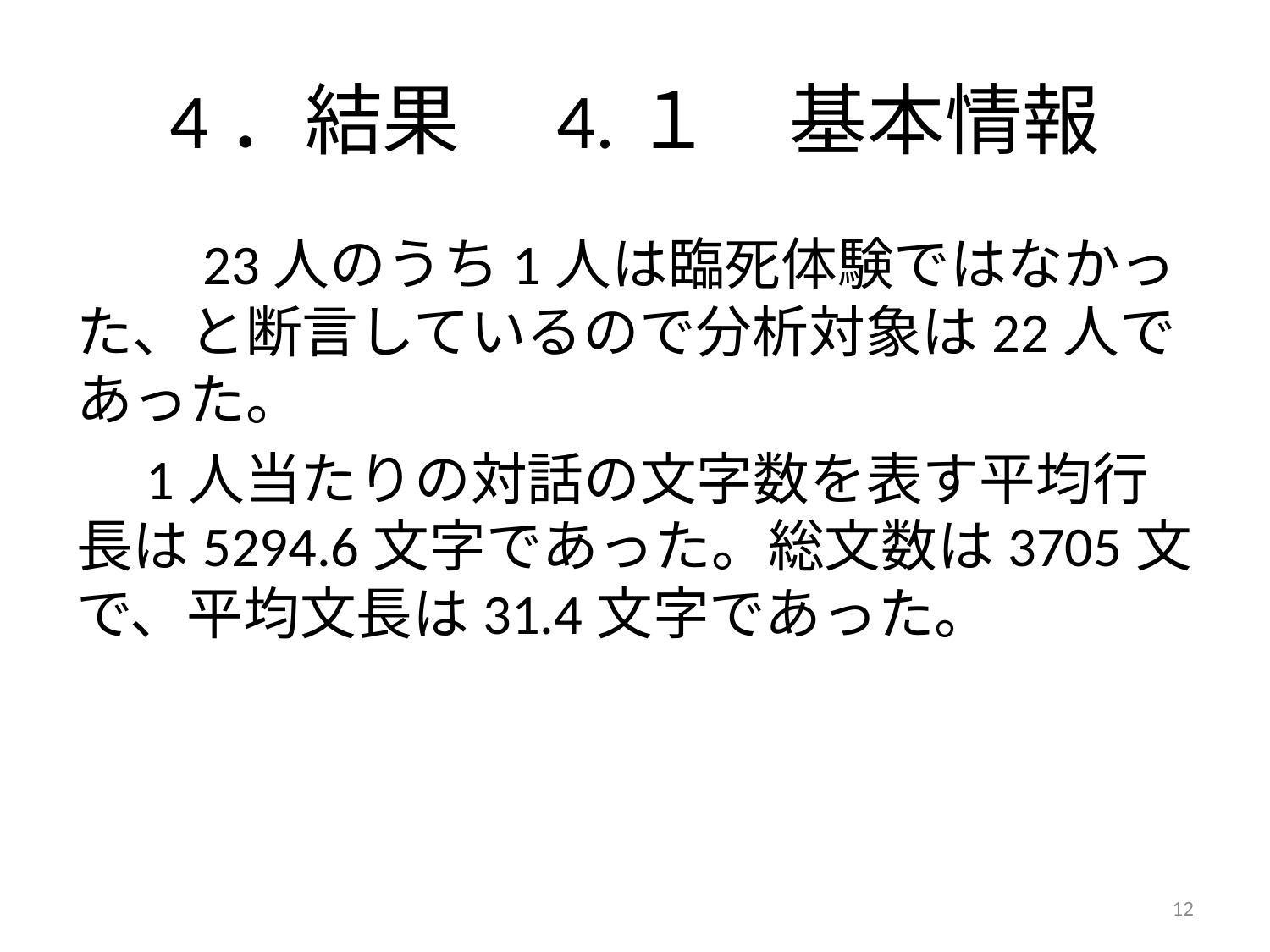

# 4．結果　4.１　基本情報
　　23人のうち1人は臨死体験ではなかった、と断言しているので分析対象は22人であった。
　1人当たりの対話の文字数を表す平均行長は5294.6文字であった。総文数は3705文で、平均文長は31.4文字であった。
12